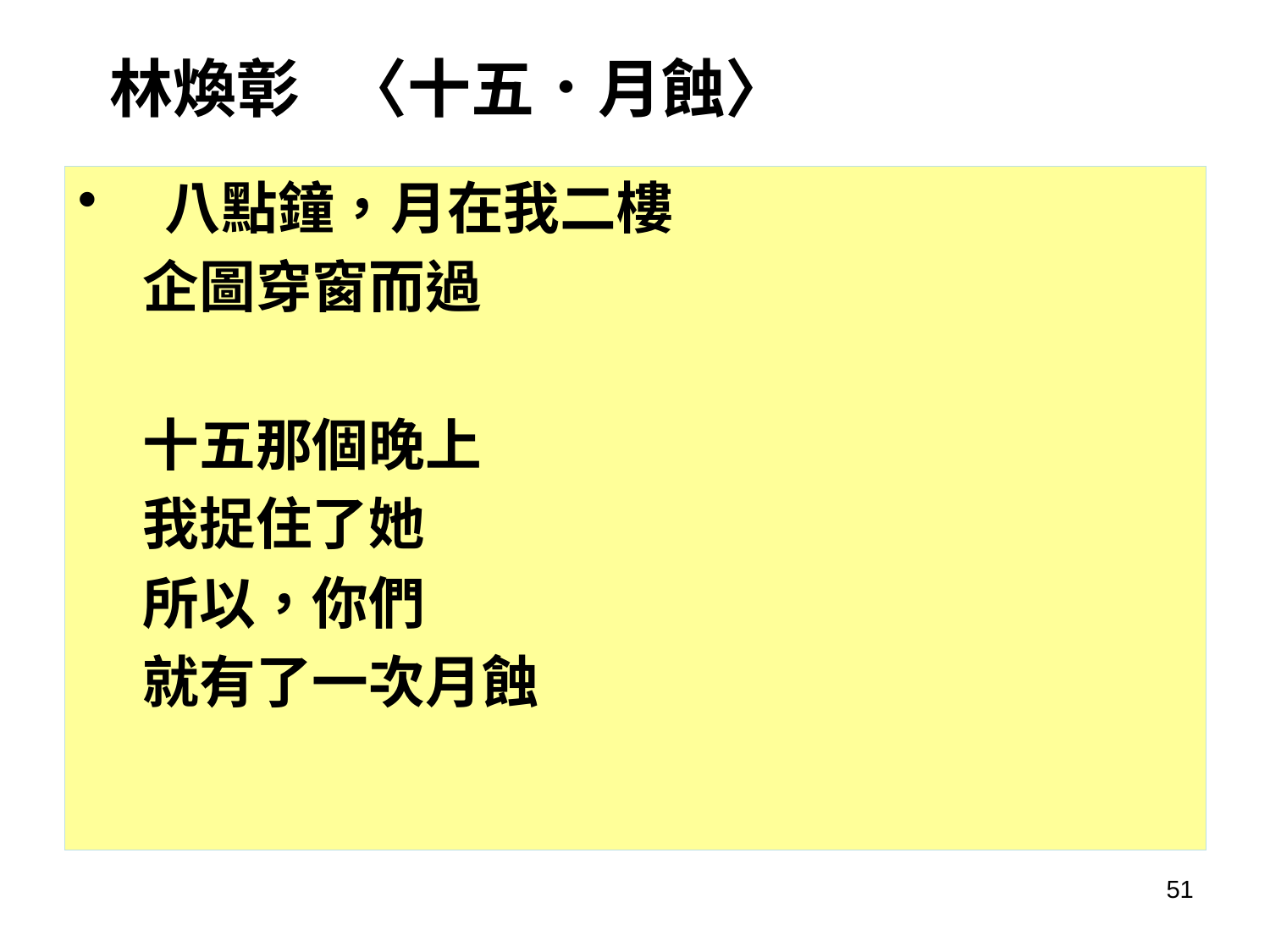

# 林煥彰   〈十五．月蝕〉
  八點鐘，月在我二樓
    企圖穿窗而過

    十五那個晚上
    我捉住了她
    所以，你們
    就有了一次月蝕
51